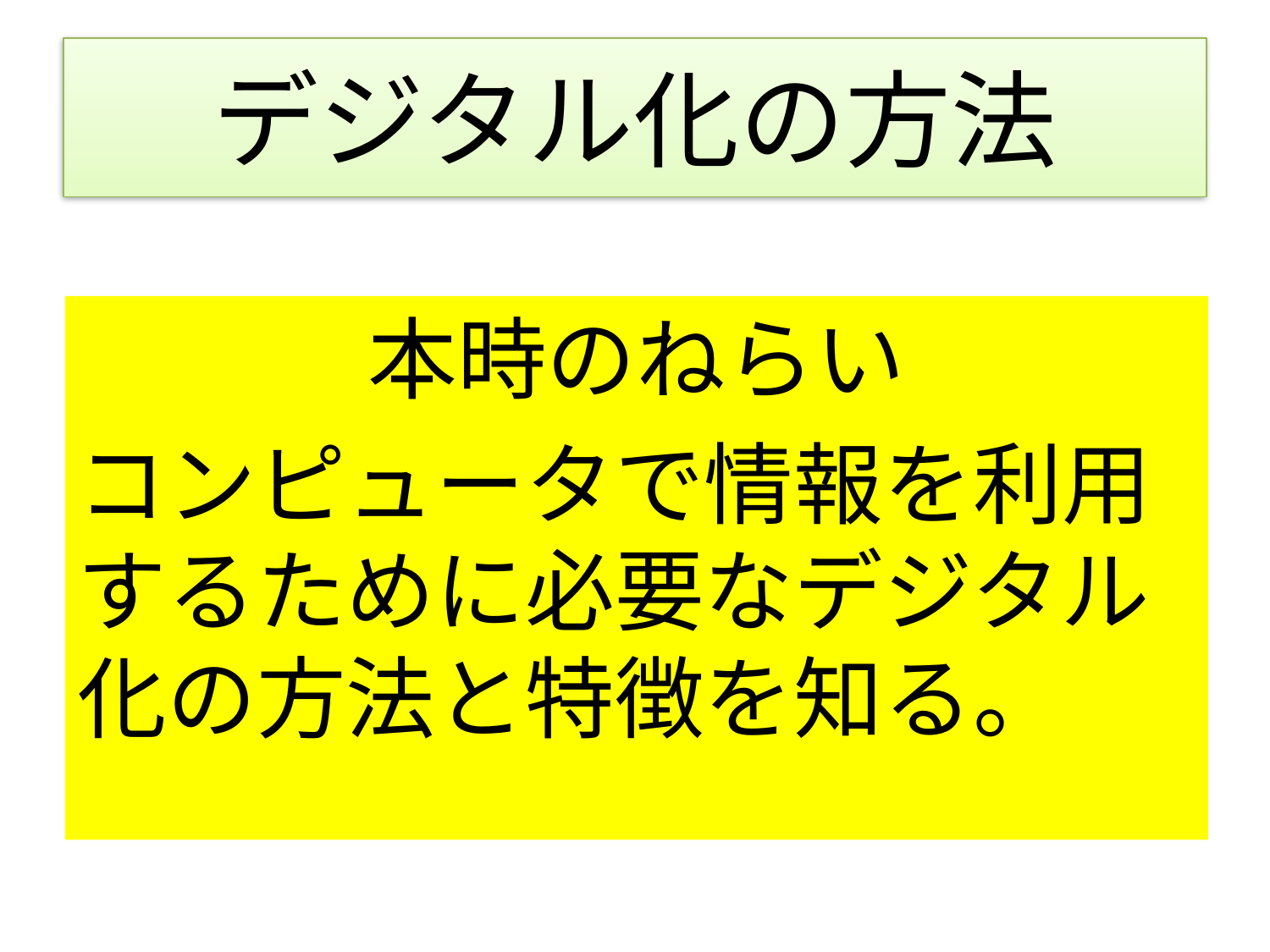

# デジタル化の方法
本時のねらい
コンピュータで情報を利用するために必要なデジタル化の方法と特徴を知る。